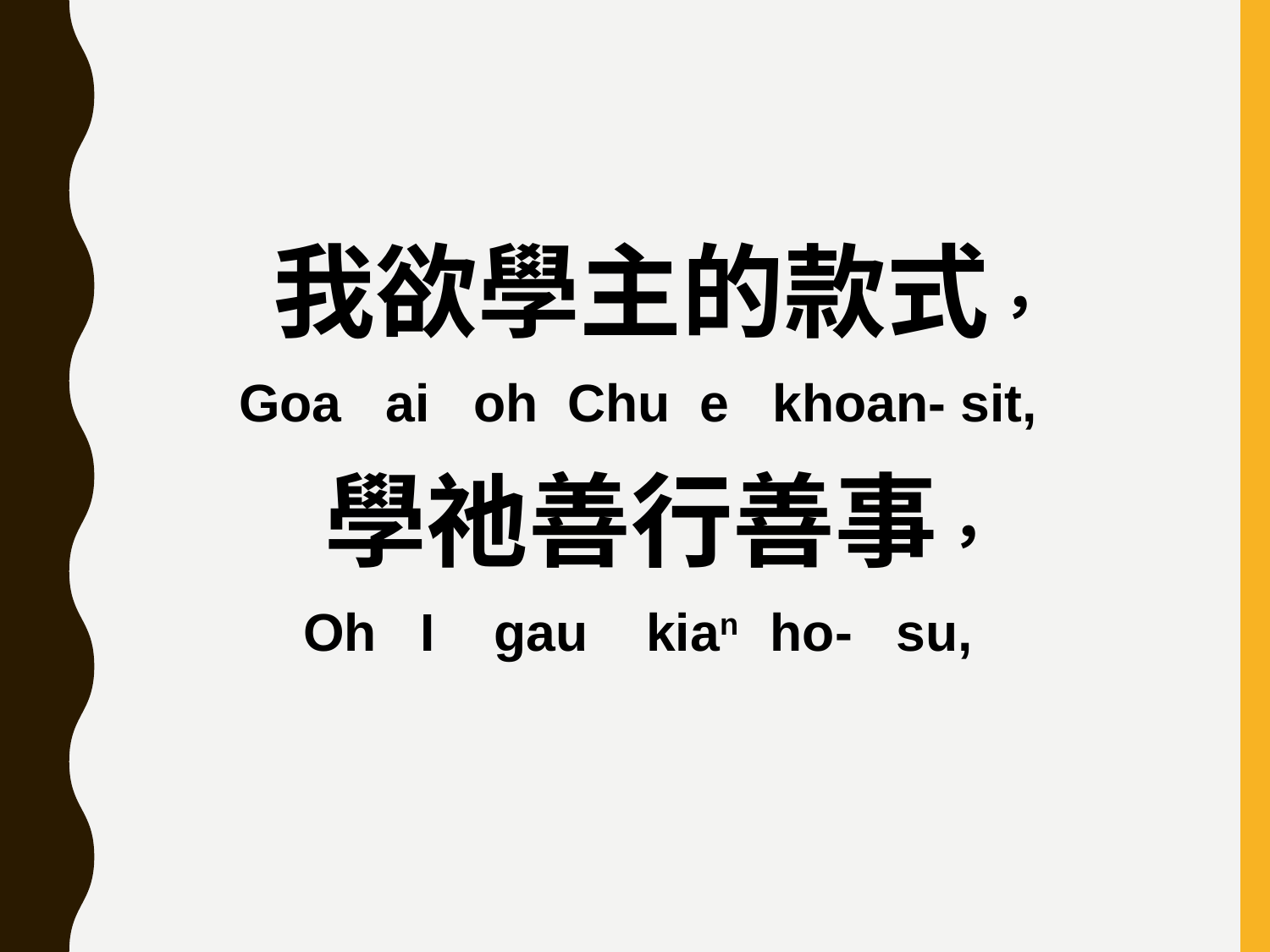

我欲學主的款式，
Goa   ai   oh  Chu  e   khoan- sit,
 學祂善行善事，
Oh   I    gau    kian   ho-   su,